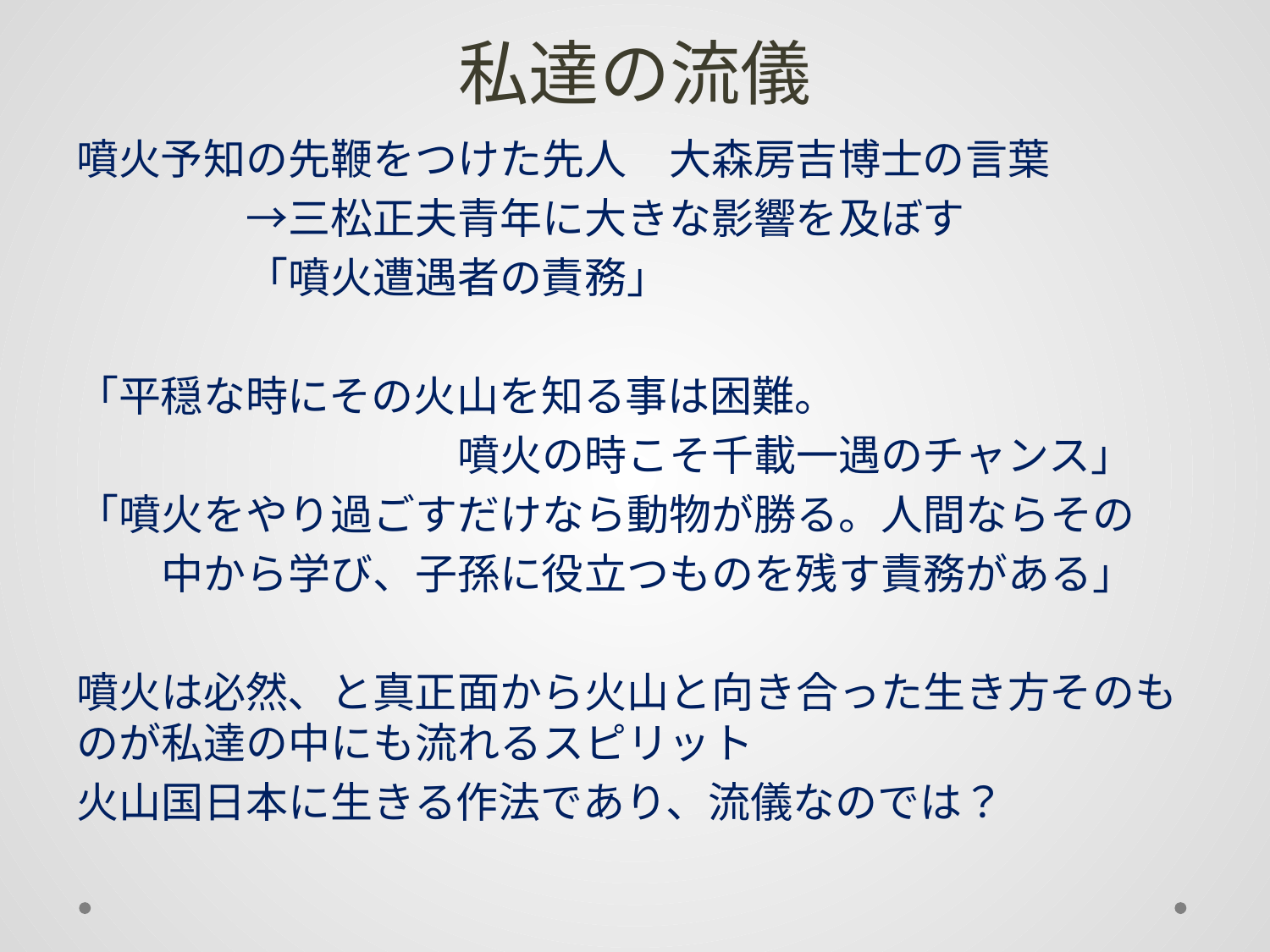

# 私達の流儀
噴火予知の先鞭をつけた先人　大森房吉博士の言葉
　　　　→三松正夫青年に大きな影響を及ぼす
　　　　「噴火遭遇者の責務」

「平穏な時にその火山を知る事は困難。
　　　　　　　　　噴火の時こそ千載一遇のチャンス」
「噴火をやり過ごすだけなら動物が勝る。人間ならその
　　中から学び、子孫に役立つものを残す責務がある」

噴火は必然、と真正面から火山と向き合った生き方そのものが私達の中にも流れるスピリット
火山国日本に生きる作法であり、流儀なのでは？